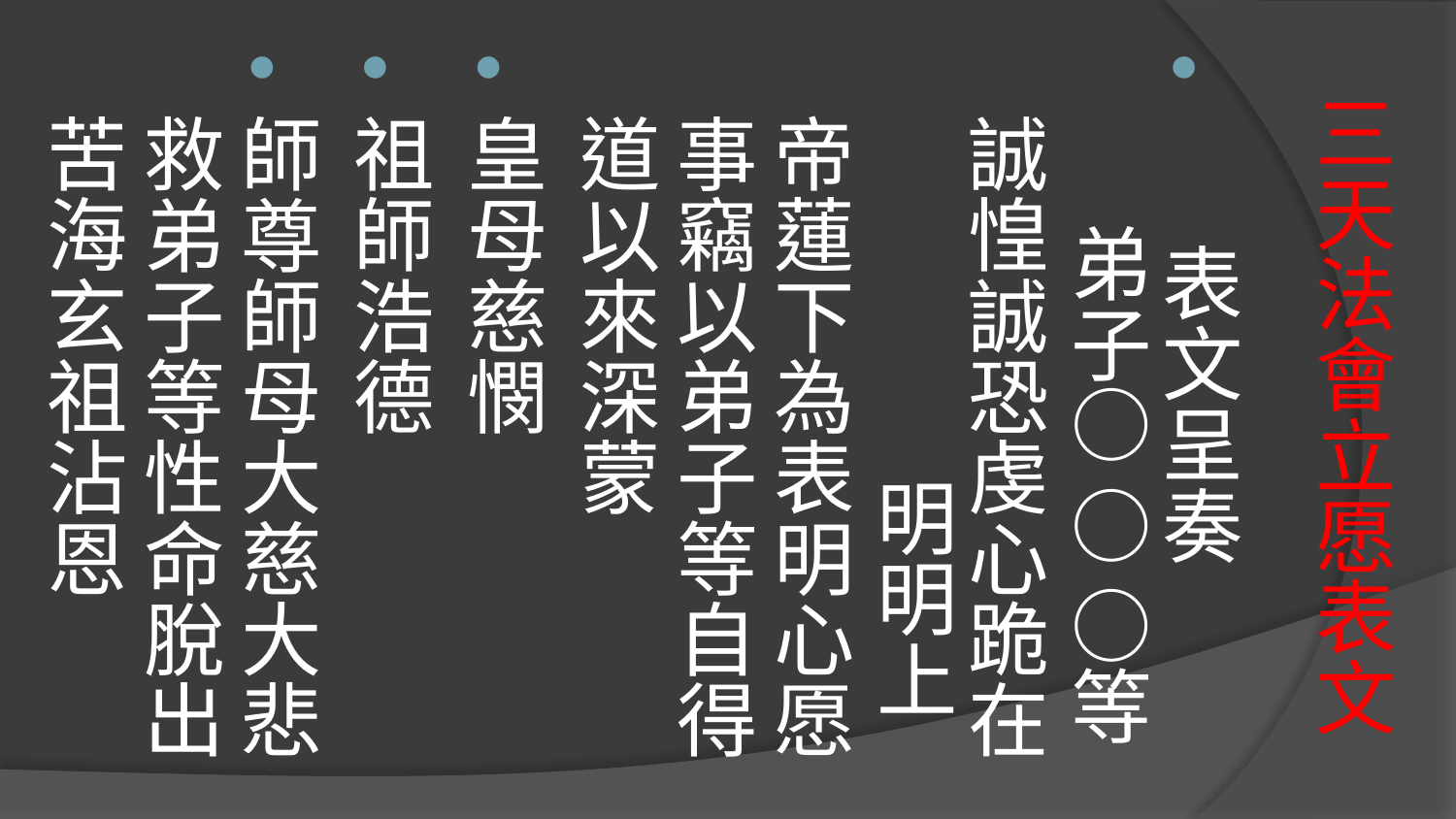

表文呈奏                  弟子○ ○ ○等誠惶誠恐虔心跪在                     明明上帝蓮下為表明心愿事竊以弟子等自得道以來深蒙
皇母慈憫
祖師浩德
師尊師母大慈大悲救弟子等性命脫出苦海玄祖沾恩
# 三天法會立愿表文